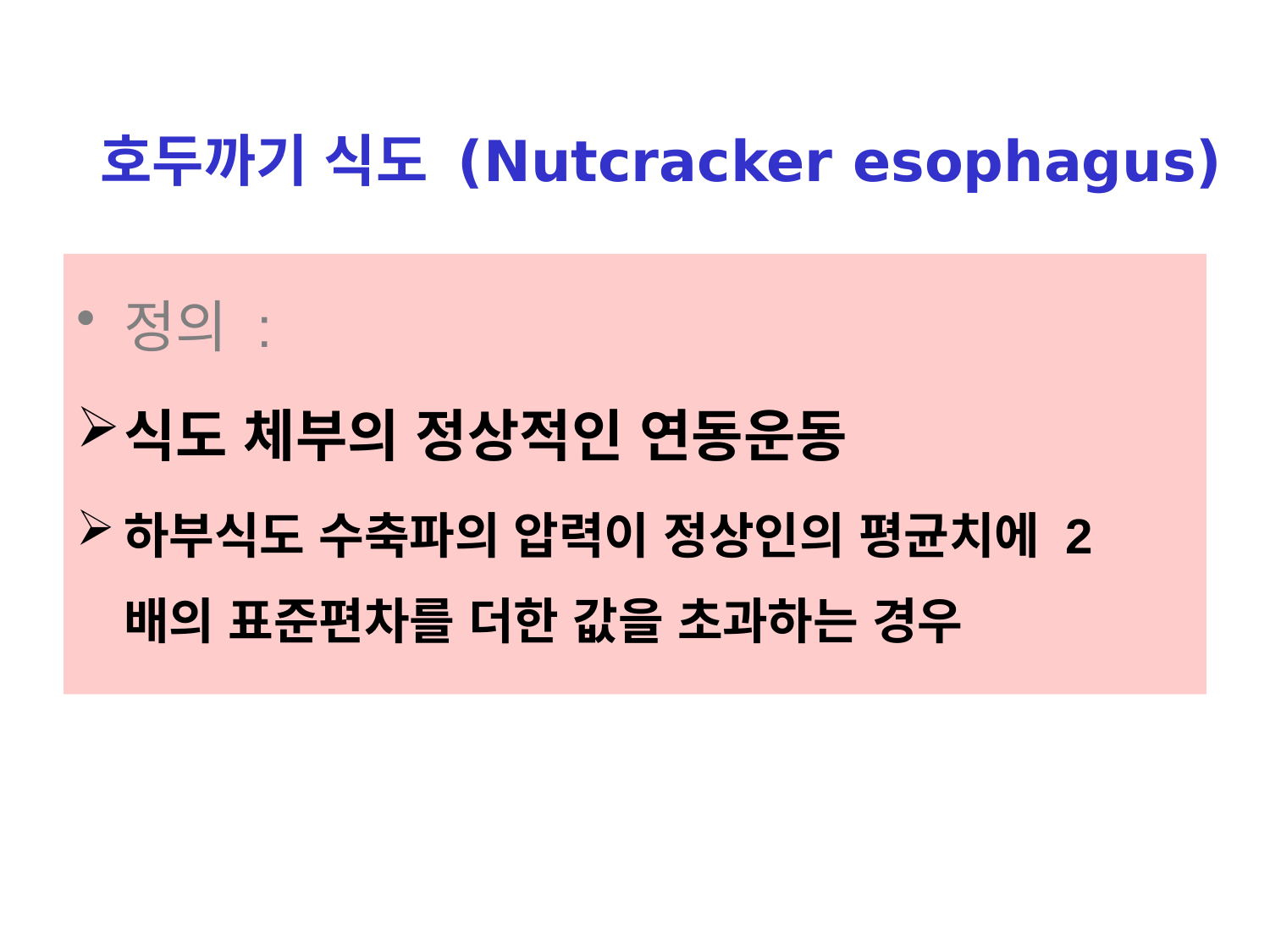

# 호두까기 식도 (Nutcracker esophagus)
정의 :
식도 체부의 정상적인 연동운동
하부식도 수축파의 압력이 정상인의 평균치에 2배의 표준편차를 더한 값을 초과하는 경우